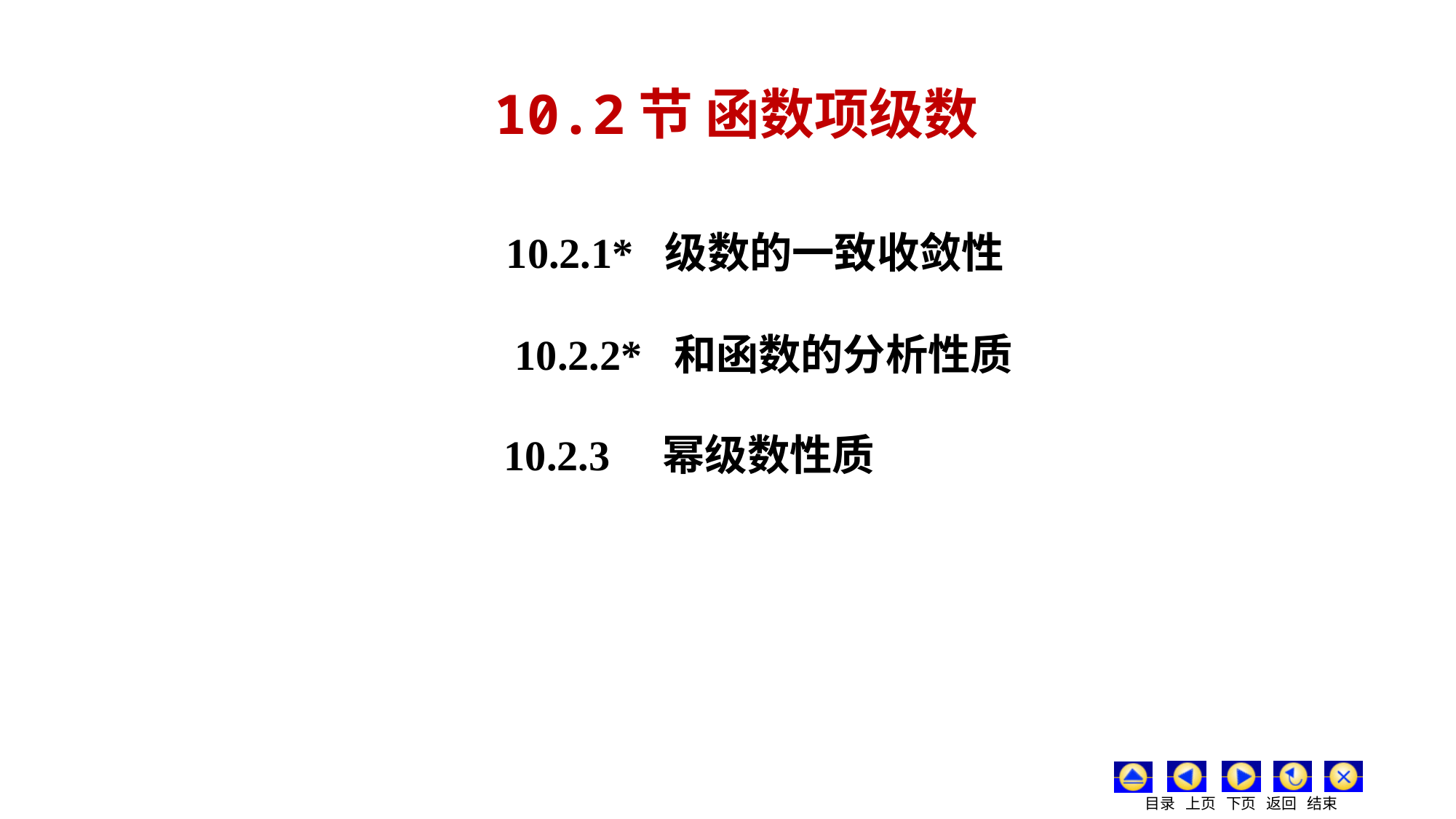

10.2节 函数项级数
10.2.1*  级数的一致收敛性
10.2.2*  和函数的分析性质
10.2.3    幂级数性质